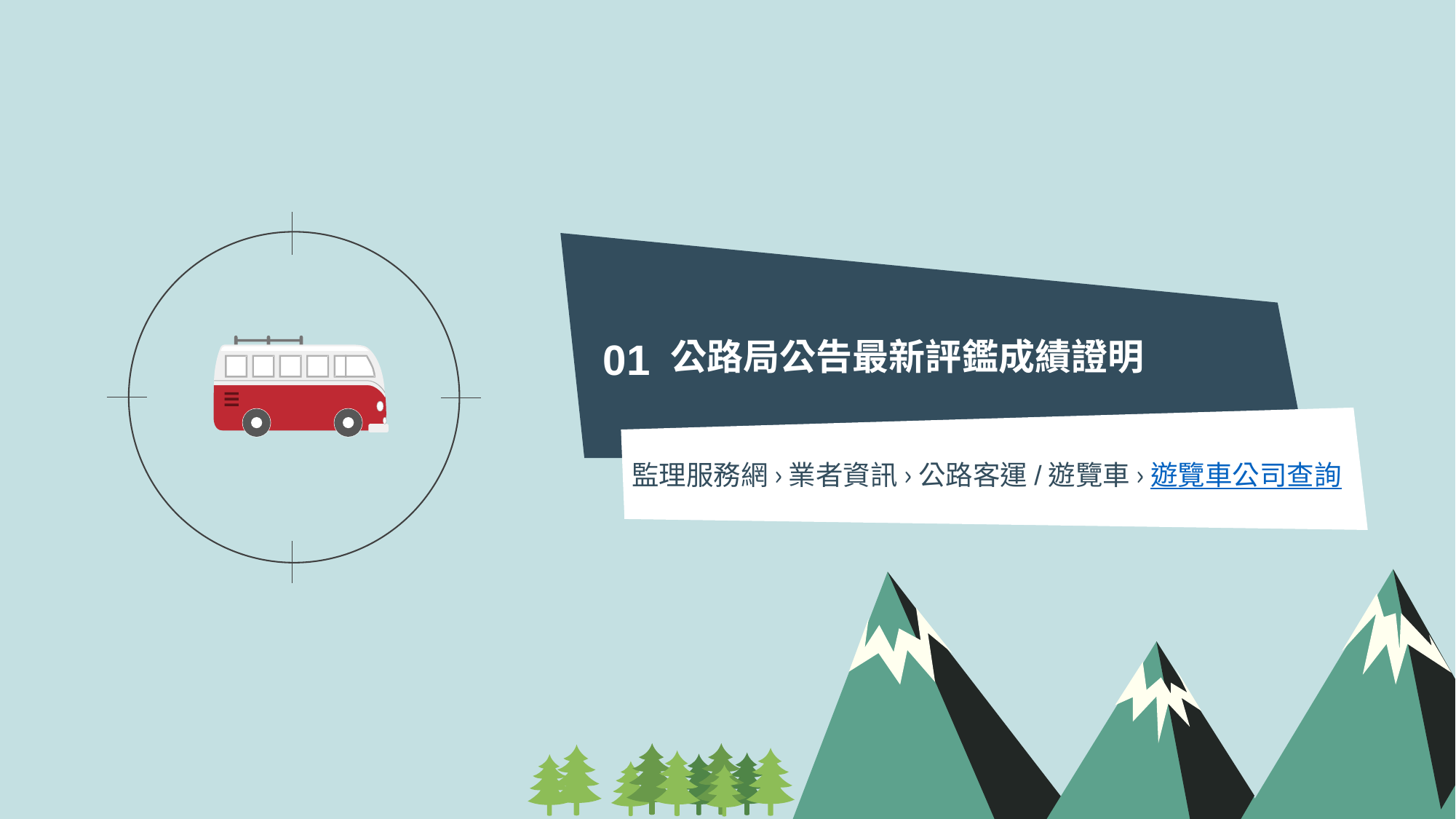

01
公路局公告最新評鑑成績證明
監理服務網 › 業者資訊 › 公路客運/遊覽車 › 遊覽車公司查詢